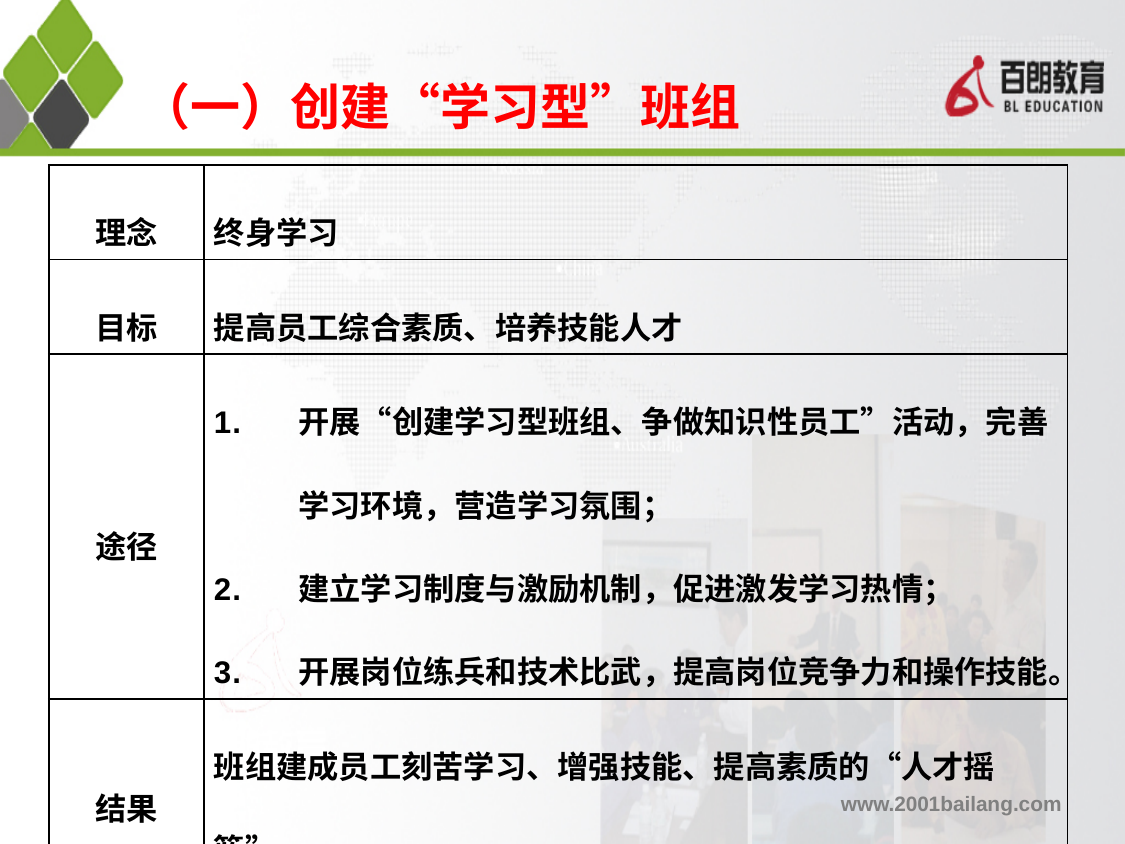

# （一）创建“学习型”班组
| 理念 | 终身学习 |
| --- | --- |
| 目标 | 提高员工综合素质、培养技能人才 |
| 途径 | 开展“创建学习型班组、争做知识性员工”活动，完善学习环境，营造学习氛围； 建立学习制度与激励机制，促进激发学习热情； 开展岗位练兵和技术比武，提高岗位竞争力和操作技能。 |
| 结果 | 班组建成员工刻苦学习、增强技能、提高素质的“人才摇篮” |